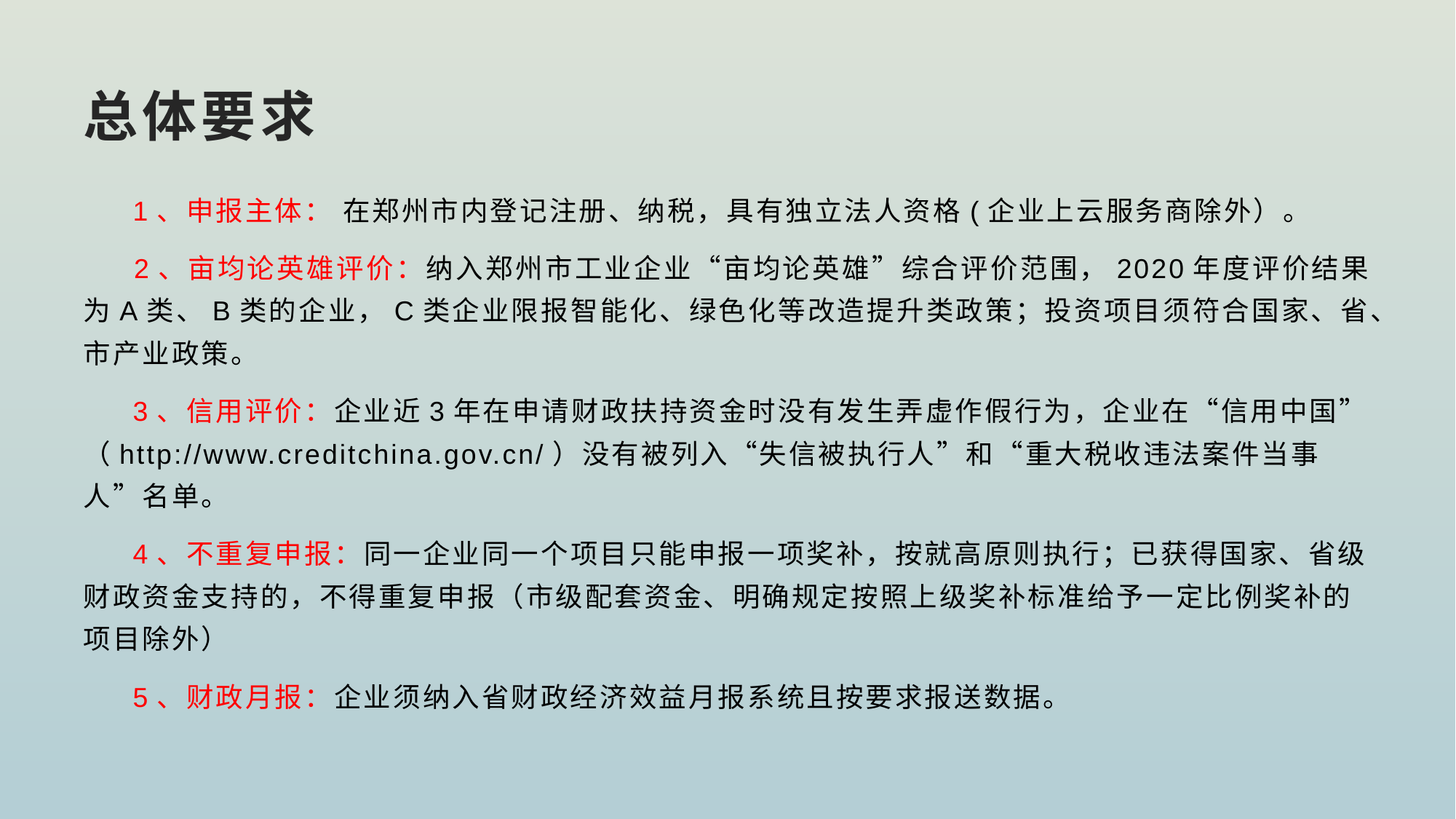

# 总体要求
     1、申报主体： 在郑州市内登记注册、纳税，具有独立法人资格(企业上云服务商除外）。
     2、亩均论英雄评价：纳入郑州市工业企业“亩均论英雄”综合评价范围，2020年度评价结果为A类、B类的企业，C类企业限报智能化、绿色化等改造提升类政策；投资项目须符合国家、省、市产业政策。
     3、信用评价：企业近3年在申请财政扶持资金时没有发生弄虚作假行为，企业在“信用中国”（http://www.creditchina.gov.cn/）没有被列入“失信被执行人”和“重大税收违法案件当事人”名单。
     4、不重复申报：同一企业同一个项目只能申报一项奖补，按就高原则执行；已获得国家、省级财政资金支持的，不得重复申报（市级配套资金、明确规定按照上级奖补标准给予一定比例奖补的项目除外）
     5、财政月报：企业须纳入省财政经济效益月报系统且按要求报送数据。